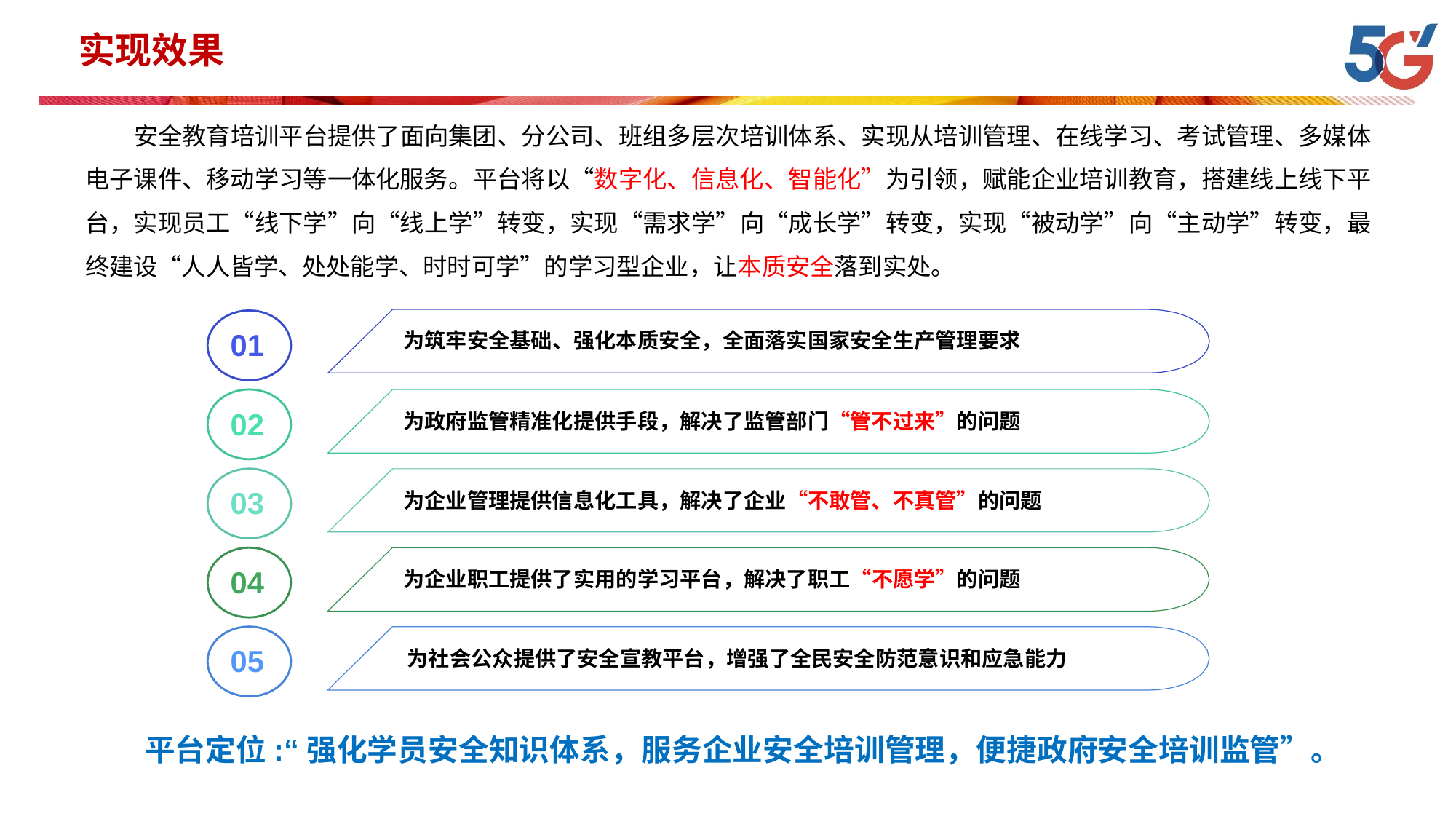

# 实现效果
安全教育培训平台提供了面向集团、分公司、班组多层次培训体系、实现从培训管理、在线学习、考试管理、多媒体 电子课件、移动学习等一体化服务。平台将以“数字化、信息化、智能化”为引领，赋能企业培训教育，搭建线上线下平 台，实现员工“线下学”向“线上学”转变，实现“需求学”向“成长学”转变，实现“被动学”向“主动学”转变，最 终建设“人人皆学、处处能学、时时可学”的学习型企业，让本质安全落到实处。

01
为筑牢安全基础、强化本质安全，全面落实国家安全生产管理要求

02
为政府监管精准化提供手段，解决了监管部门“管不过来”的问题

03
为企业管理提供信息化工具，解决了企业“不敢管、不真管”的问题

04
为企业职工提供了实用的学习平台，解决了职工“不愿学”的问题

05
为社会公众提供了安全宣教平台，增强了全民安全防范意识和应急能力
平台定位:“强化学员安全知识体系，服务企业安全培训管理，便捷政府安全培训监管”。
17